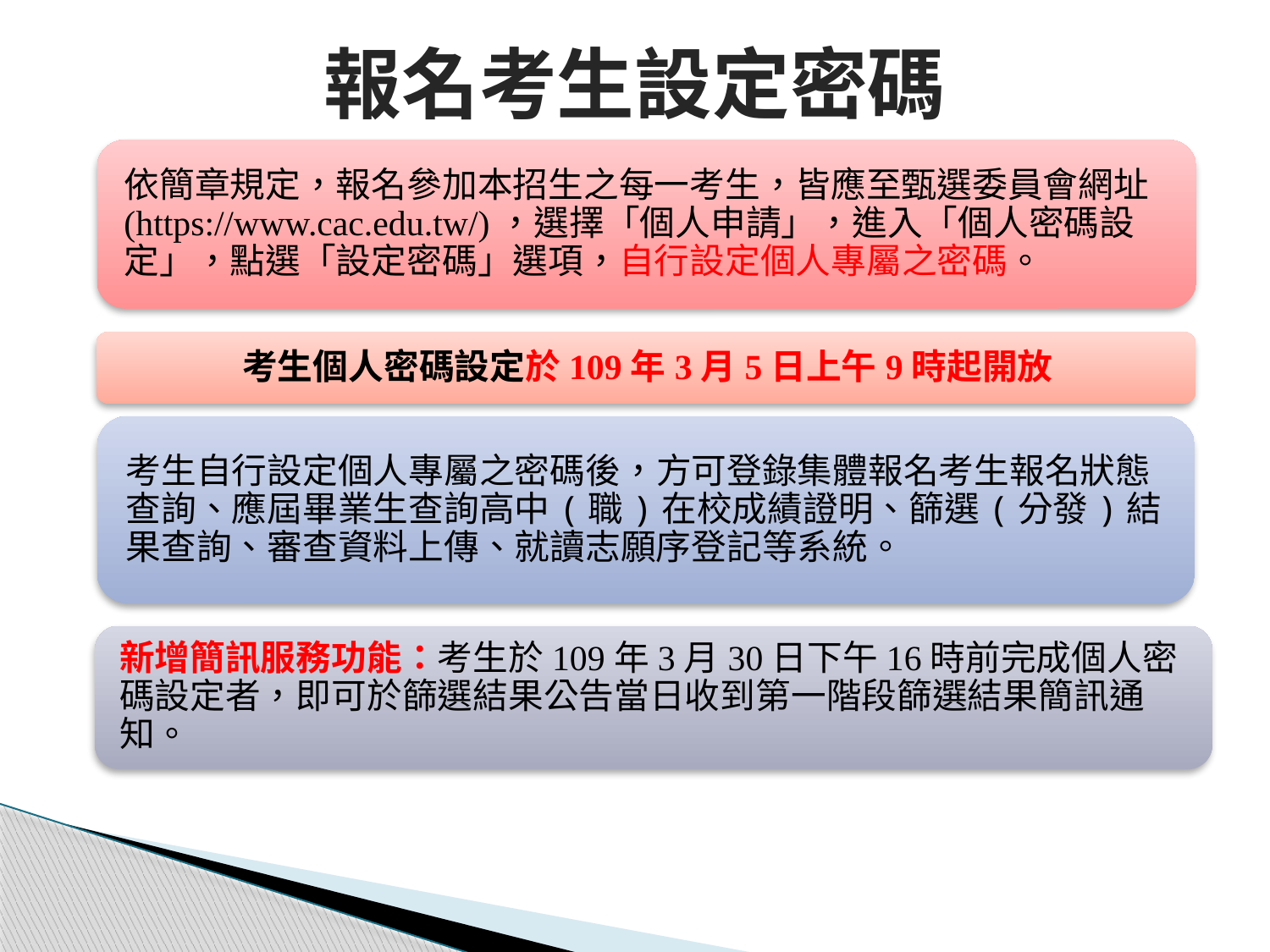

報名考生設定密碼
依簡章規定，報名參加本招生之每一考生，皆應至甄選委員會網址(https://www.cac.edu.tw/)，選擇「個人申請」，進入「個人密碼設定」，點選「設定密碼」選項，自行設定個人專屬之密碼。
考生個人密碼設定於109年3月5日上午9時起開放
考生自行設定個人專屬之密碼後，方可登錄集體報名考生報名狀態查詢、應屆畢業生查詢高中(職)在校成績證明、篩選(分發)結果查詢、審查資料上傳、就讀志願序登記等系統。
新增簡訊服務功能：考生於109年3月30日下午16時前完成個人密碼設定者，即可於篩選結果公告當日收到第一階段篩選結果簡訊通知。